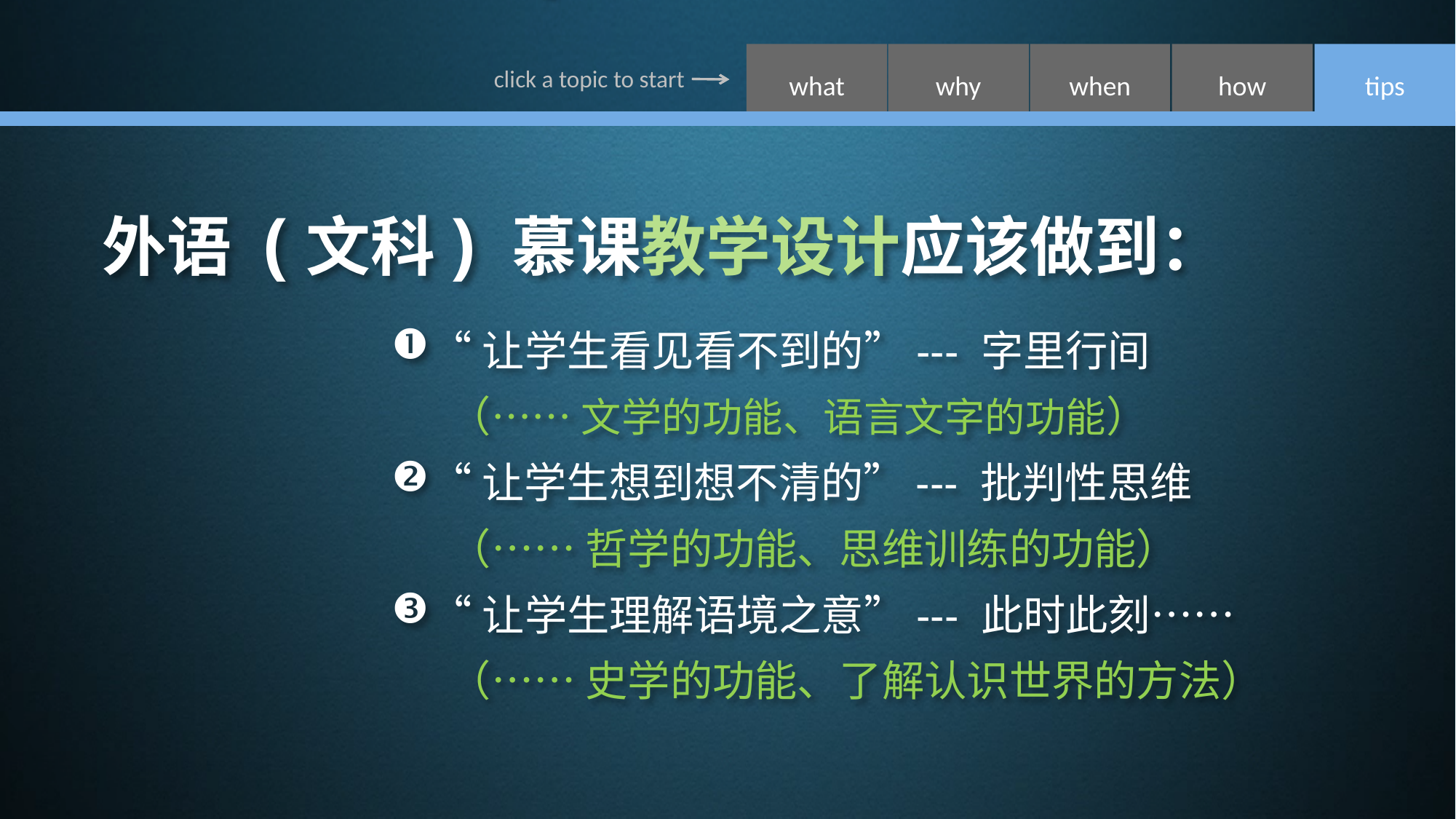

外语 (文科) 慕课教学设计应该做到：
“让学生看见看不到的”--- 字里行间
     （…… 文学的功能、语言文字的功能）
“让学生想到想不清的”--- 批判性思维
     （…… 哲学的功能、思维训练的功能）
“让学生理解语境之意”--- 此时此刻……
     （…… 史学的功能、了解认识世界的方法）